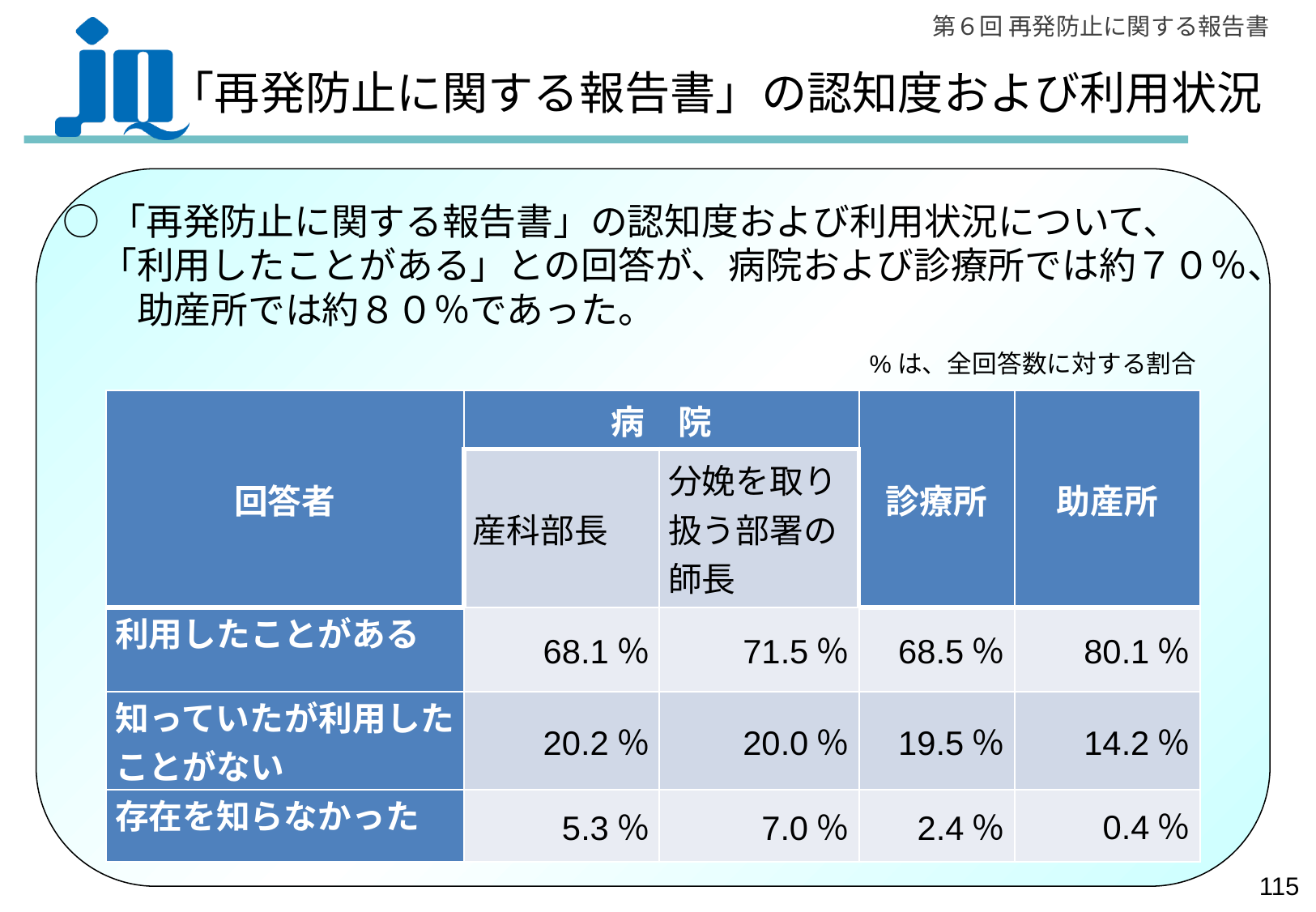

「再発防止に関する報告書」の認知度および利用状況

○「再発防止に関する報告書」の認知度および利用状況について、
　「利用したことがある」との回答が、病院および診療所では約７０％、
　　助産所では約８０％であった。
%は、全回答数に対する割合
| 回答者 | 病　院 |  | 診療所 | 助産所 |
| --- | --- | --- | --- | --- |
|  | 産科部長 | 分娩を取り扱う部署の師長 |  |  |
| 利用したことがある | 68.1％ | 71.5％ | 68.5％ | 80.1％ |
| 知っていたが利用したことがない | 20.2％ | 20.0％ | 19.5％ | 14.2％ |
| 存在を知らなかった | 5.3％ | 7.0％ | 2.4％ | 0.4％ |
115